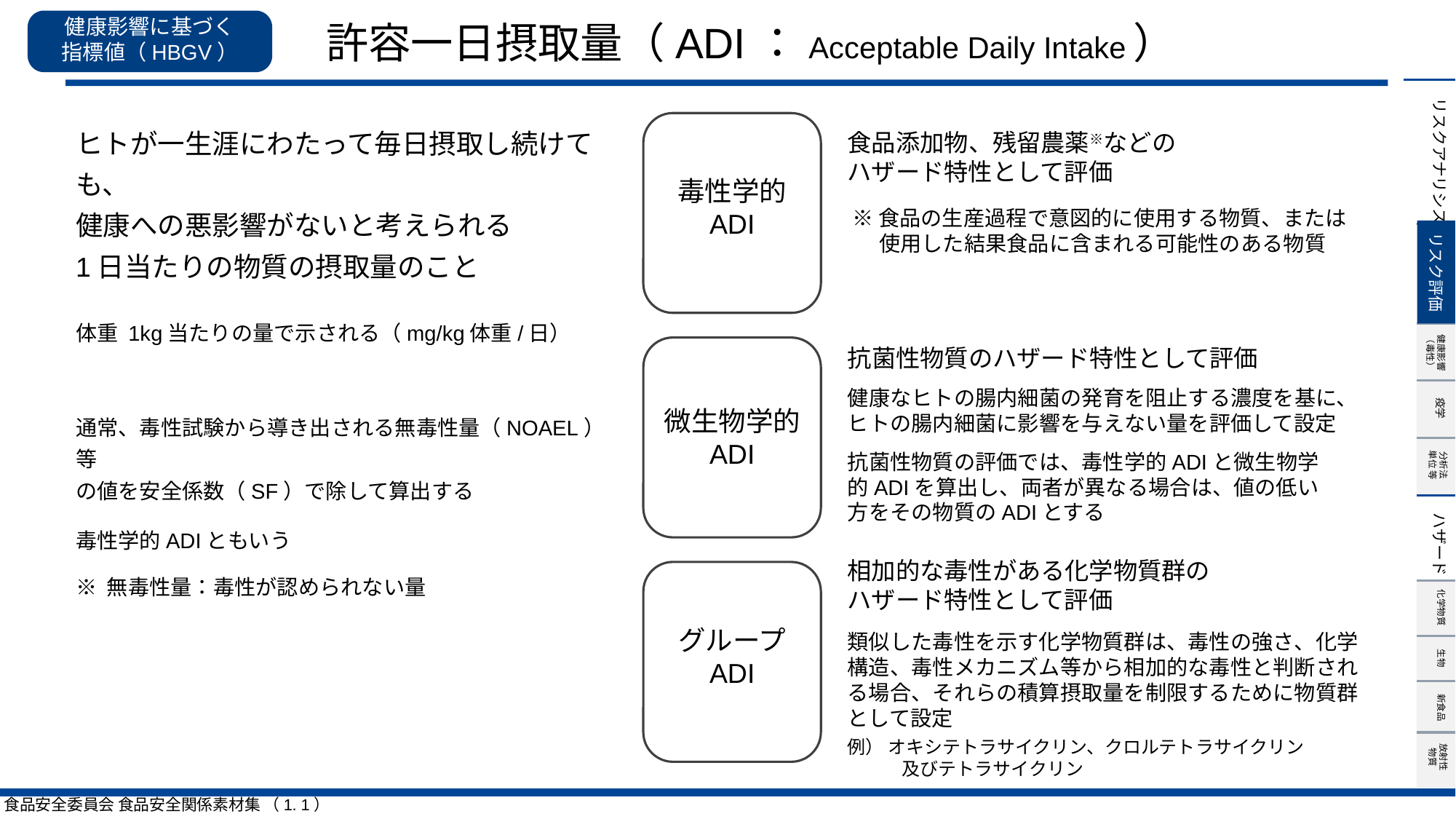

健康影響に基づく
指標値（HBGV）
# 許容一日摂取量（ADI：Acceptable Daily Intake）
ヒトが一生涯にわたって毎日摂取し続けても、
健康への悪影響がないと考えられる
1日当たりの物質の摂取量のこと
体重 1kg当たりの量で示される（mg/kg体重/日）

通常、毒性試験から導き出される無毒性量（NOAEL）等
の値を安全係数（SF）で除して算出する
毒性学的ADIともいう
※ 無毒性量：毒性が認められない量

食品添加物、残留農薬※などの
ハザード特性として評価

 ※ 食品の生産過程で意図的に使用する物質、または使用した結果食品に含まれる可能性のある物質
毒性学的
ADI
リスク評価

抗菌性物質のハザード特性として評価

健康なヒトの腸内細菌の発育を阻止する濃度を基に、ヒトの腸内細菌に影響を与えない量を評価して設定

抗菌性物質の評価では、毒性学的ADIと微生物学的ADIを算出し、両者が異なる場合は、値の低い方をその物質のADIとする
微生物学的
ADI
相加的な毒性がある化学物質群の
ハザード特性として評価

類似した毒性を示す化学物質群は、毒性の強さ、化学構造、毒性メカニズム等から相加的な毒性と判断される場合、それらの積算摂取量を制限するために物質群として設定
例） オキシテトラサイクリン、クロルテトラサイクリン
　　　及びテトラサイクリン

グループ
ADI